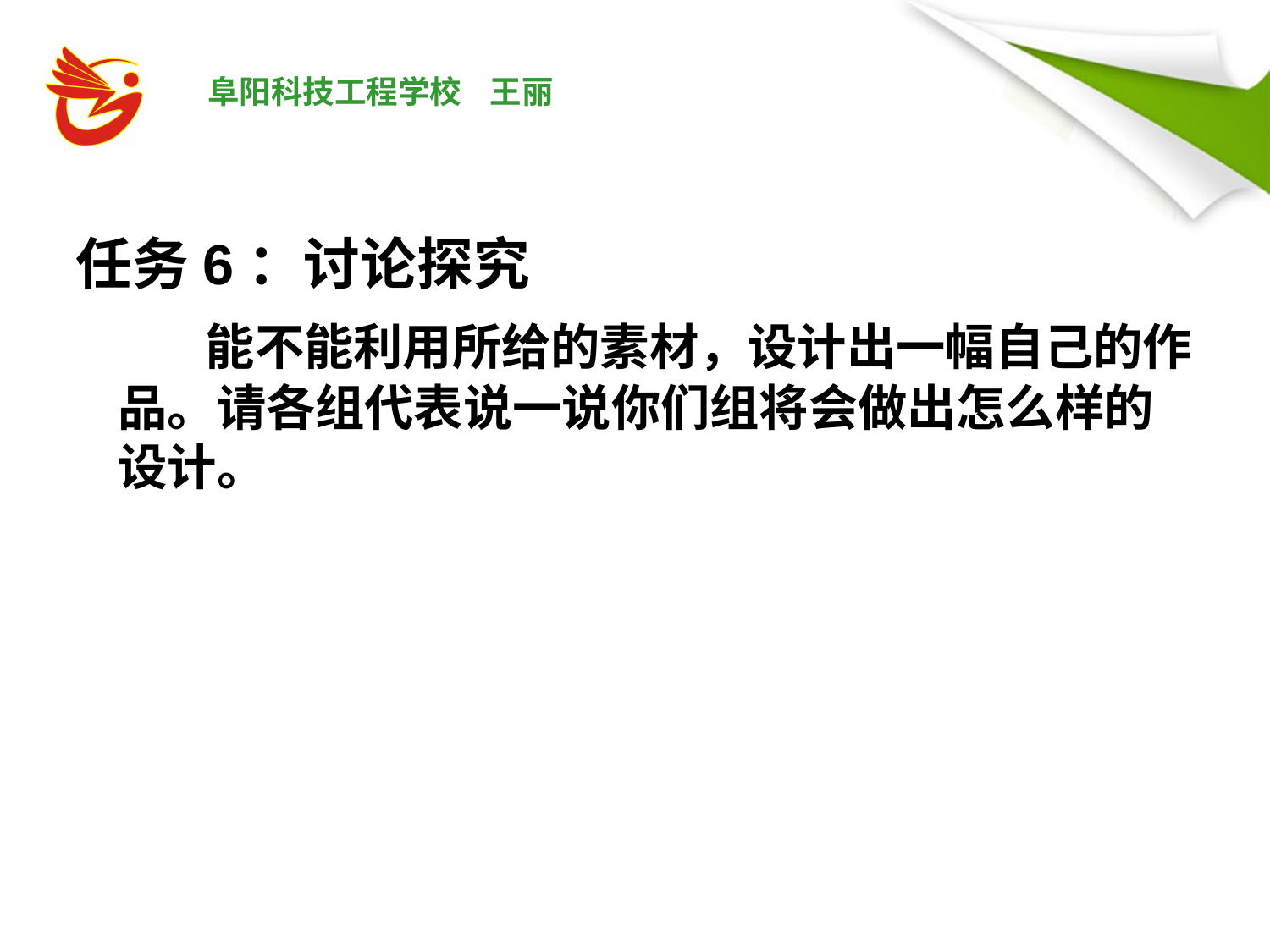

任务6：讨论探究
         能不能利用所给的素材，设计出一幅自己的作品。请各组代表说一说你们组将会做出怎么样的设计。
16